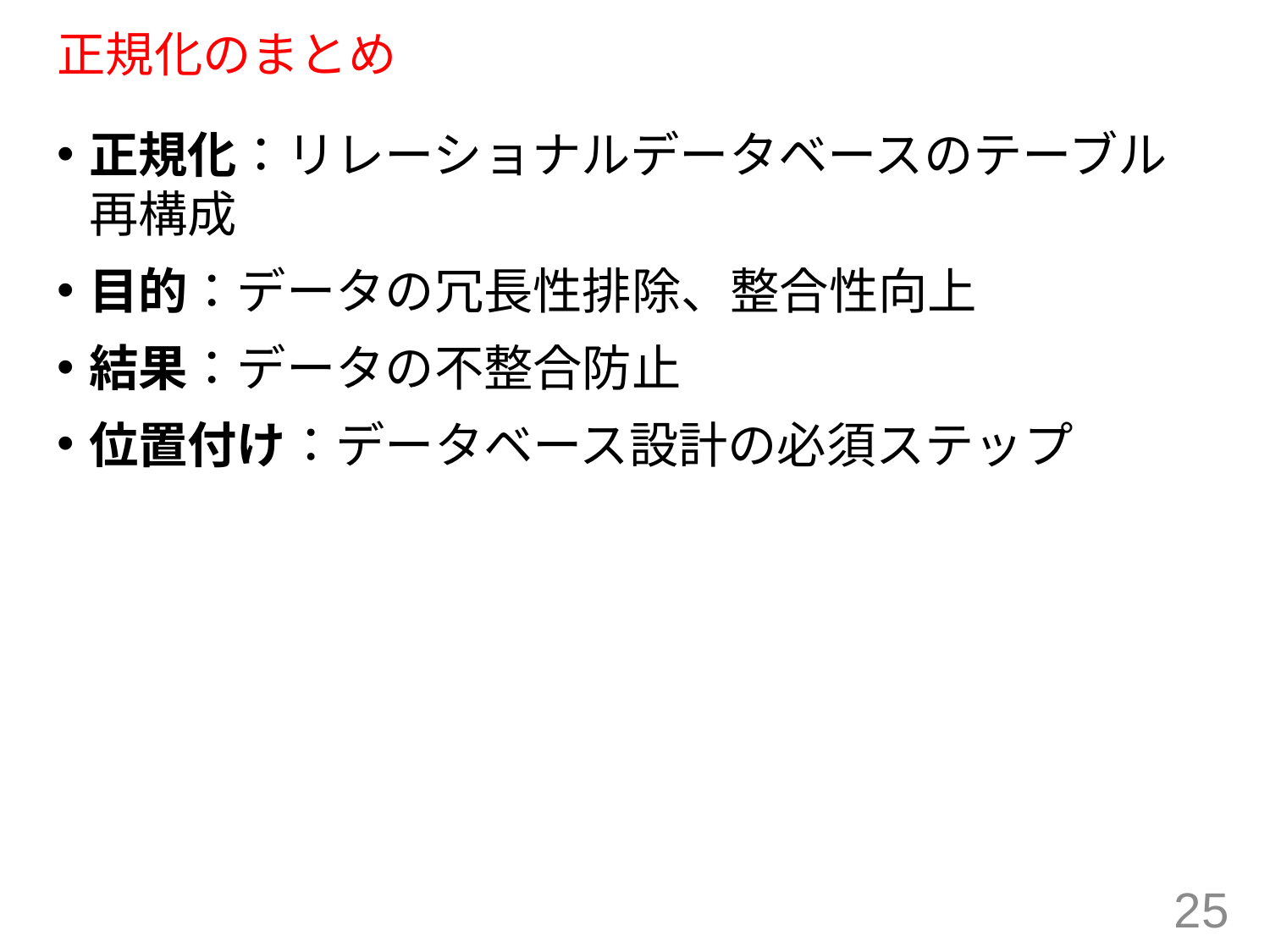

# 正規化のまとめ
正規化：リレーショナルデータベースのテーブル再構成
目的：データの冗長性排除、整合性向上
結果：データの不整合防止
位置付け：データベース設計の必須ステップ
25